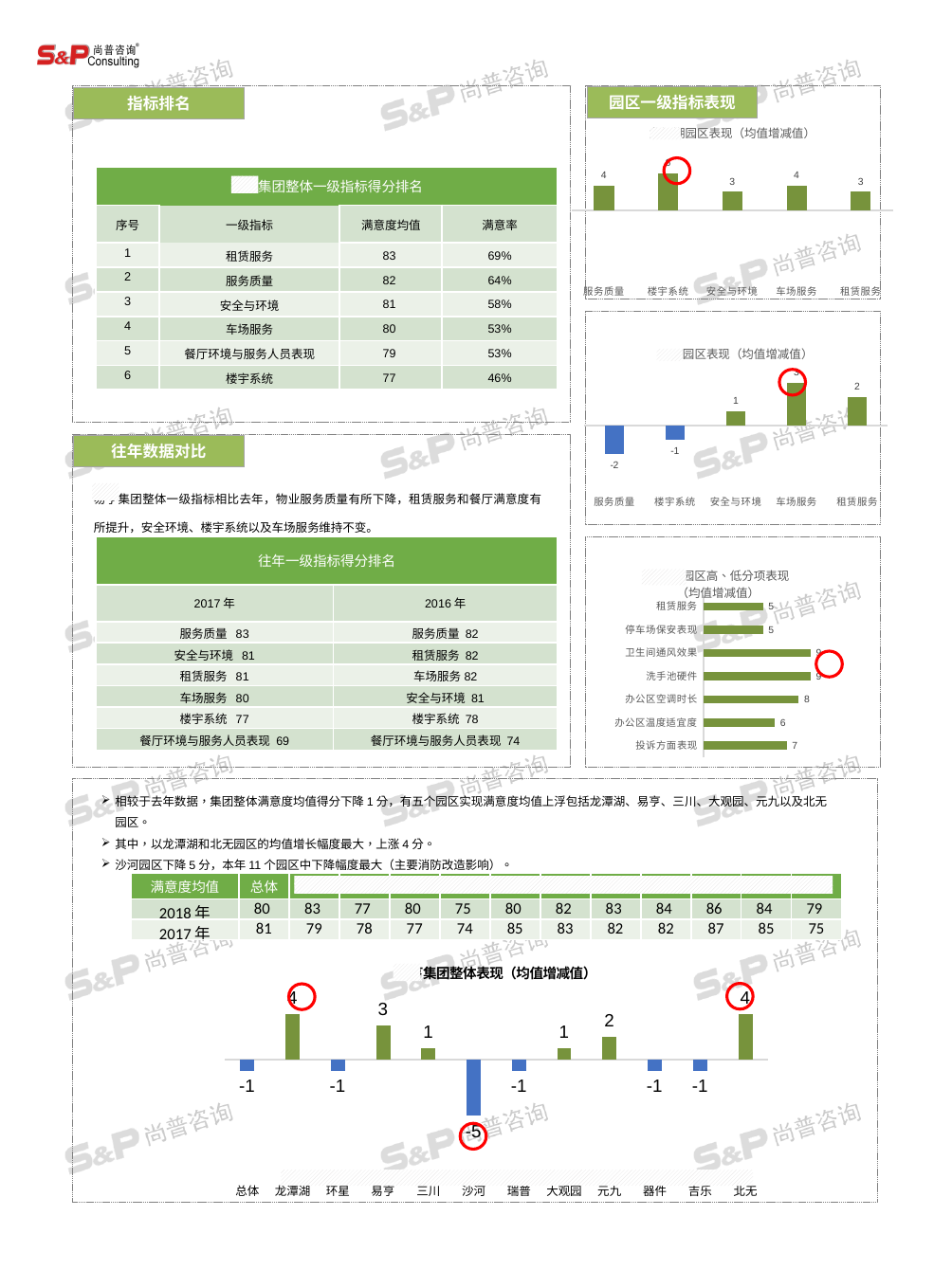

园区一级指标表现
指标排名

### Chart: 龙潭湖园区表现（均值增减值）

| Category |  |
|---|---|
| 服务质量 | 4.0 |
| 楼宇系统 | 6.0 |
| 安全与环境 | 3.0 |
| 车场服务 | 4.0 |
| 租赁服务 | 3.0 |

| 易亨集团整体一级指标得分排名 |  |  |  |
| --- | --- | --- | --- |
| 序号 | 一级指标 | 满意度均值 | 满意率 |
| 1 | 租赁服务 | 83 | 69% |
| 2 | 服务质量 | 82 | 64% |
| 3 | 安全与环境 | 81 | 58% |
| 4 | 车场服务 | 80 | 53% |
| 5 | 餐厅环境与服务人员表现 | 79 | 53% |
| 6 | 楼宇系统 | 77 | 46% |

### Chart: 三川园区表现（均值增减值）

| Category |  |
|---|---|
| 服务质量 | -2.0 |
| 楼宇系统 | -1.0 |
| 安全与环境 | 1.0 |
| 车场服务 | 3.0 |
| 租赁服务 | 2.0 |

往年数据对比
易亨集团整体一级指标相比去年，物业服务质量有所下降，租赁服务和餐厅满意度有所提升，安全环境、楼宇系统以及车场服务维持不变。

| 往年一级指标得分排名 |  |
| --- | --- |
| 2017年 | 2016年 |
| 服务质量 83 | 服务质量 82 |
| 安全与环境 81 | 租赁服务 82 |
| 租赁服务 81 | 车场服务82 |
| 车场服务 80 | 安全与环境 81 |
| 楼宇系统 77 | 楼宇系统 78 |
| 餐厅环境与服务人员表现 69 | 餐厅环境与服务人员表现 74 |

### Chart: 龙潭湖园区高、低分项表现
（均值增减值）

| Category |  |
|---|---|
| 投诉方面表现 | 7.0 |
| 办公区温度适宜度 | 6.0 |
| 办公区空调时长 | 8.0 |
| 洗手池硬件 | 9.0 |
| 卫生间通风效果 | 9.0 |
| 停车场保安表现 | 5.0 |
| 租赁服务 | 5.0 |

相较于去年数据，集团整体满意度均值得分下降1分，有五个园区实现满意度均值上浮包括龙潭湖、易亨、三川、大观园、元九以及北无园区。
其中，以龙潭湖和北无园区的均值增长幅度最大，上涨4分。
沙河园区下降5分，本年11个园区中下降幅度最大（主要消防改造影响）。
| 满意度均值 | 总体 | 龙潭湖 | 环星 | 易亨 | 三川 | 沙河 | 瑞普 | 大观园 | 元九 | 器件 | 吉乐 | 北无 |
| --- | --- | --- | --- | --- | --- | --- | --- | --- | --- | --- | --- | --- |
| 2018年 | 80 | 83 | 77 | 80 | 75 | 80 | 82 | 83 | 84 | 86 | 84 | 79 |
| 2017年 | 81 | 79 | 78 | 77 | 74 | 85 | 83 | 82 | 82 | 87 | 85 | 75 |

[unsupported chart]